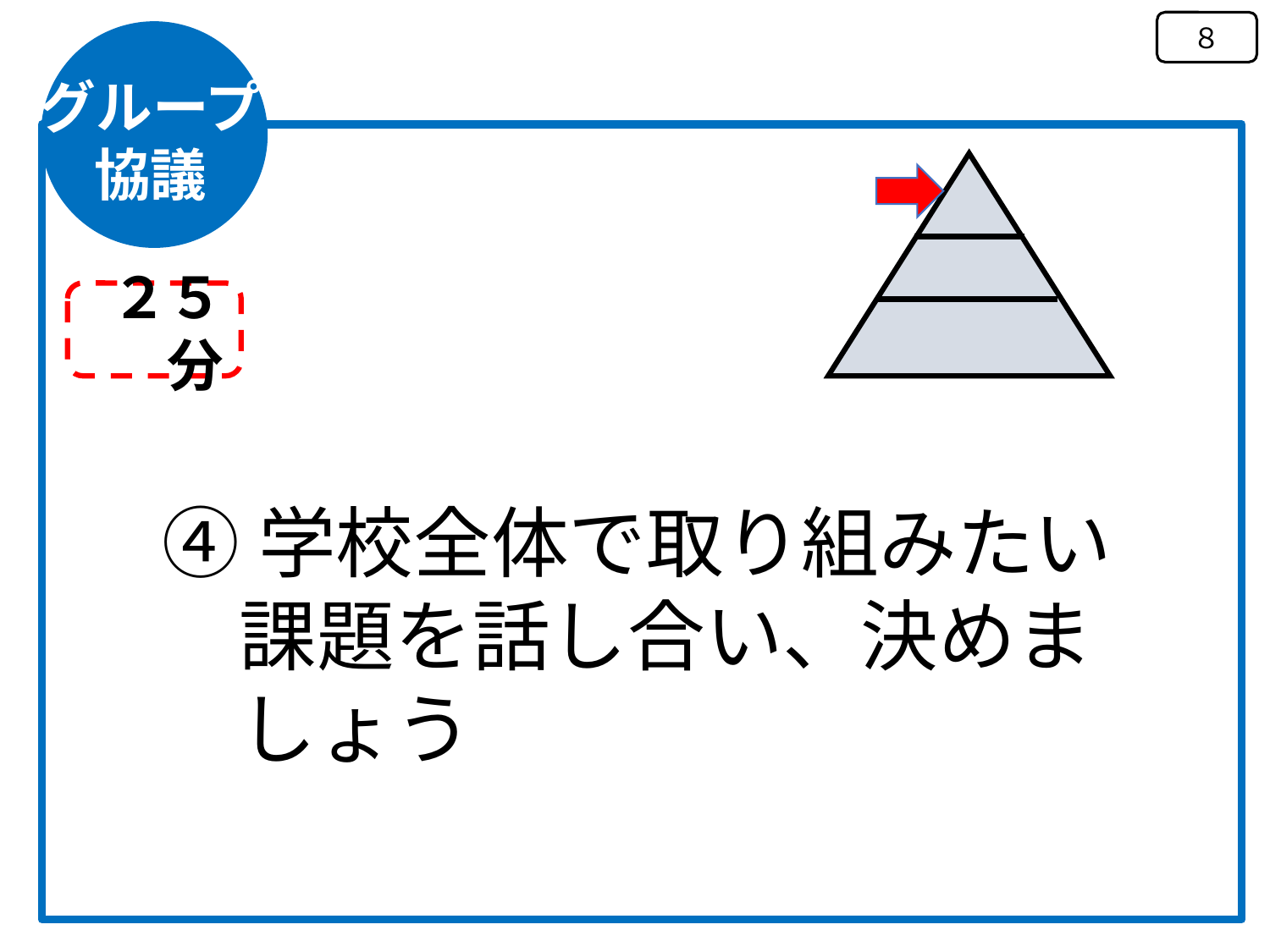

８

グループ
協議

２５分
④学校全体で取り組みたい
　課題を話し合い、決めま
　しょう